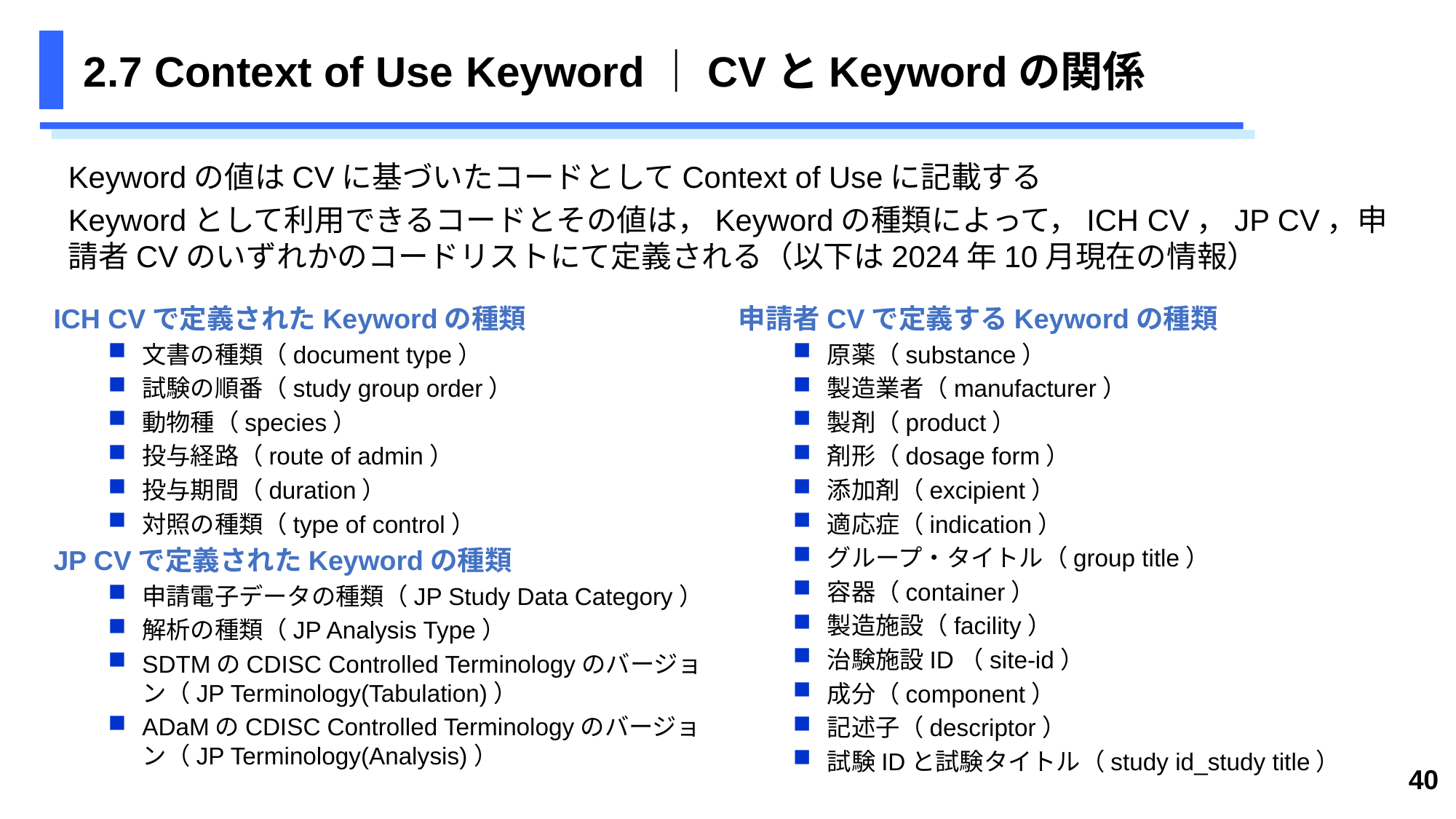

# 2.7 Context of Use Keyword｜CVとKeywordの関係
Keywordの値はCVに基づいたコードとしてContext of Useに記載する
Keywordとして利用できるコードとその値は，Keywordの種類によって，ICH CV，JP CV，申請者CVのいずれかのコードリストにて定義される（以下は2024年10月現在の情報）
ICH CVで定義されたKeywordの種類
文書の種類（document type）
試験の順番（study group order）
動物種（species）
投与経路（route of admin）
投与期間（duration）
対照の種類（type of control）
JP CVで定義されたKeywordの種類
申請電子データの種類（JP Study Data Category）
解析の種類（JP Analysis Type）
SDTMのCDISC Controlled Terminologyのバージョン（JP Terminology(Tabulation)）
ADaMのCDISC Controlled Terminologyのバージョン（JP Terminology(Analysis)）
申請者CVで定義するKeywordの種類
原薬（substance）
製造業者（manufacturer）
製剤（product）
剤形（dosage form）
添加剤（excipient）
適応症（indication）
グループ・タイトル（group title）
容器（container）
製造施設（facility）
治験施設ID（site-id）
成分（component）
記述子（descriptor）
試験IDと試験タイトル（study id_study title）
40